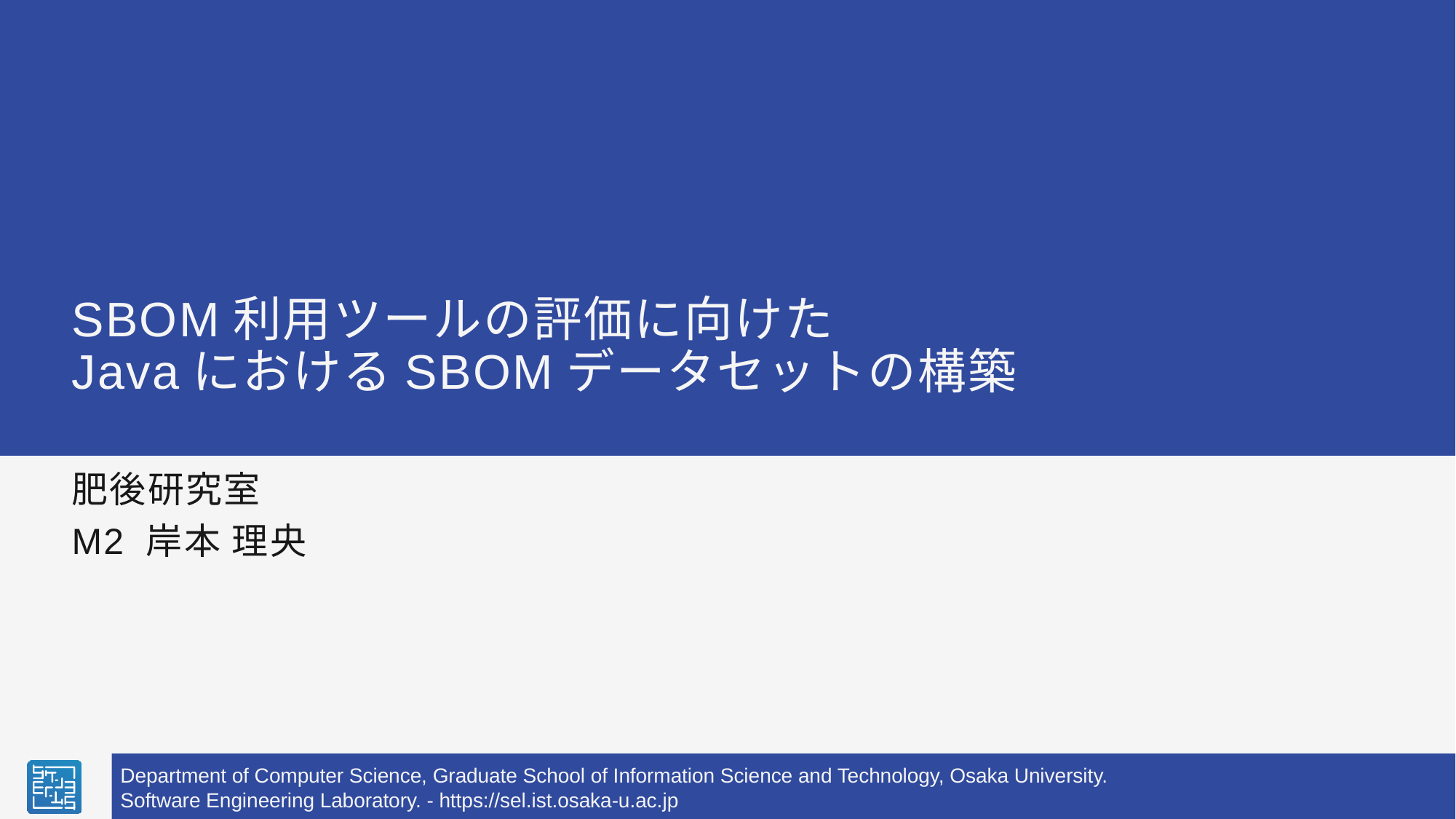

# SBOM利用ツールの評価に向けた JavaにおけるSBOMデータセットの構築
肥後研究室
M2 岸本 理央